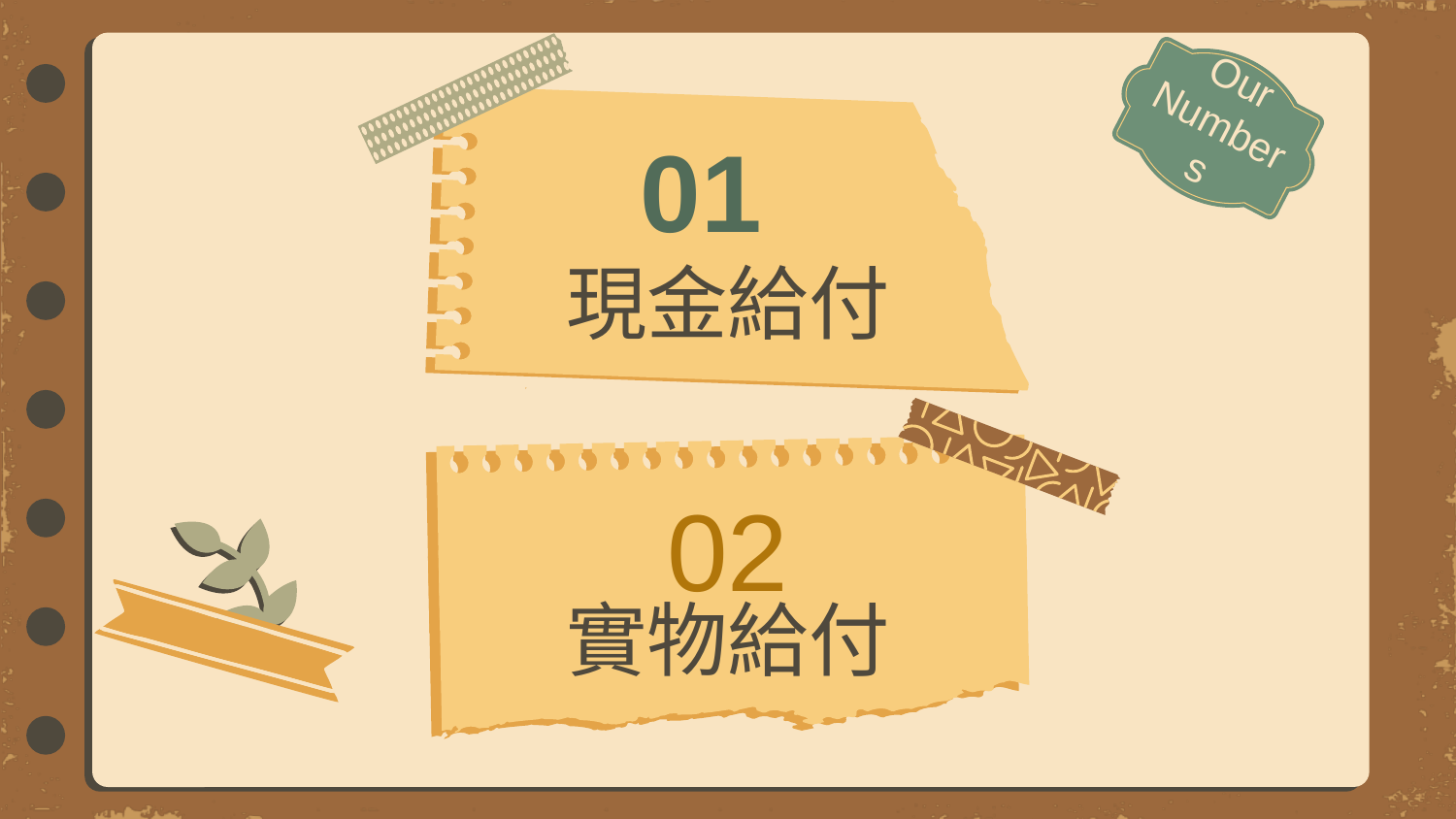

Our Numbers

# 01
現金給付

02

實物給付